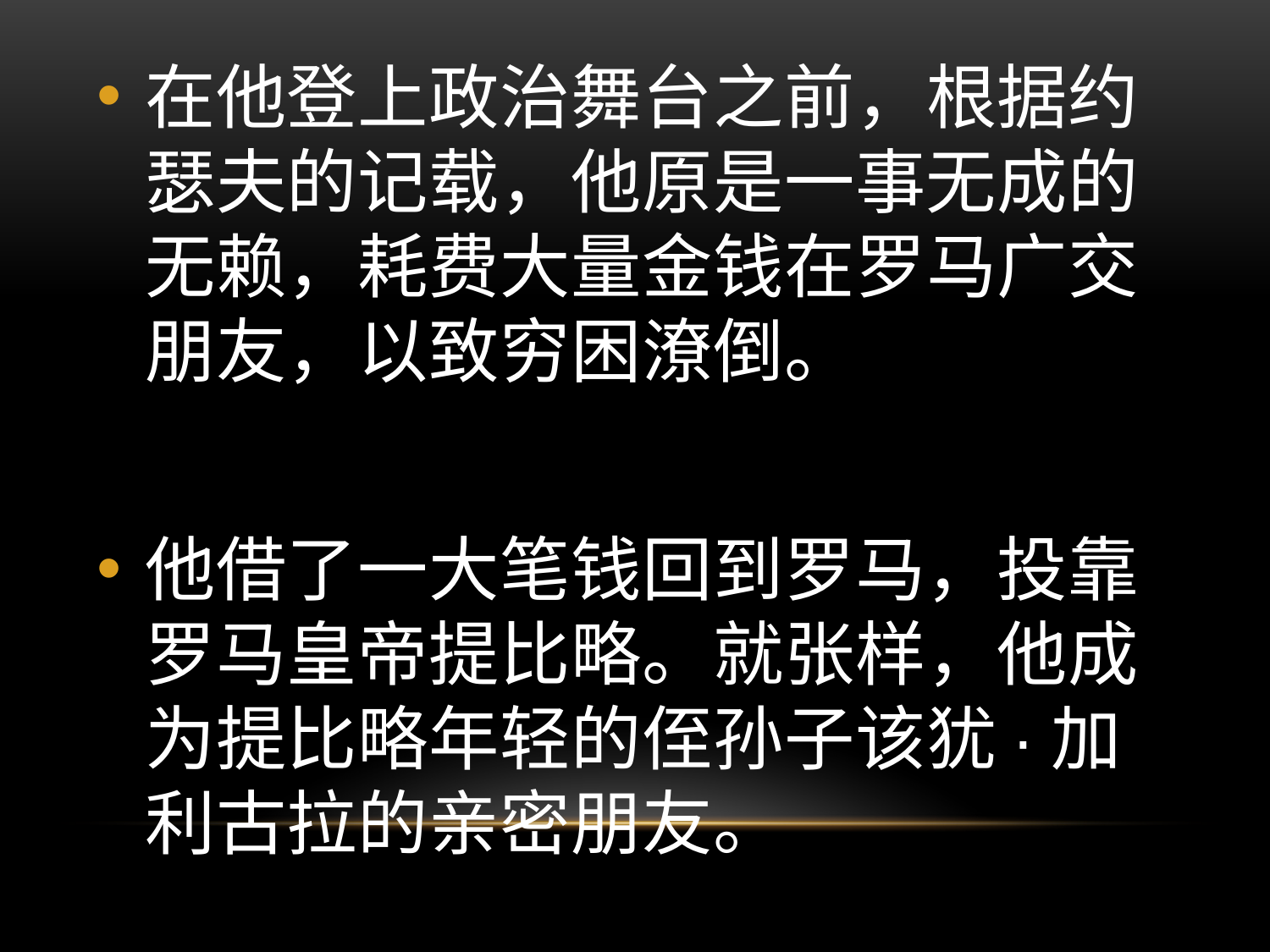

在他登上政治舞台之前，根据约瑟夫的记载，他原是一事无成的无赖，耗费大量金钱在罗马广交朋友，以致穷困潦倒。

他借了一大笔钱回到罗马，投靠罗马皇帝提比略。就张样，他成为提比略年轻的侄孙子该犹·加利古拉的亲密朋友。